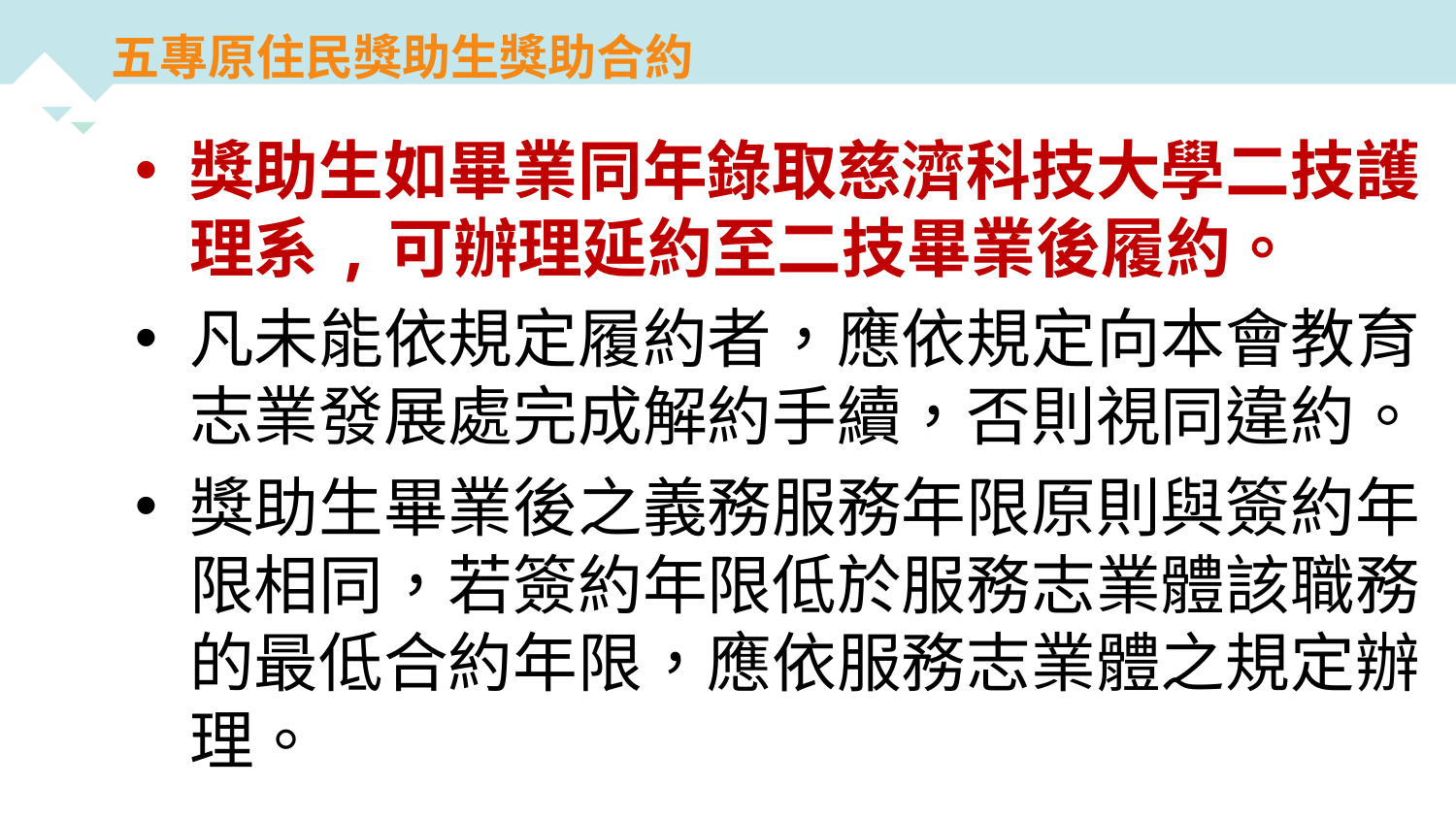

五專原住民獎助生獎助合約
獎助生如畢業同年錄取慈濟科技大學二技護理系,可辦理延約至二技畢業後履約。
凡未能依規定履約者，應依規定向本會教育志業發展處完成解約手續，否則視同違約。
獎助生畢業後之義務服務年限原則與簽約年限相同，若簽約年限低於服務志業體該職務的最低合約年限，應依服務志業體之規定辦理。